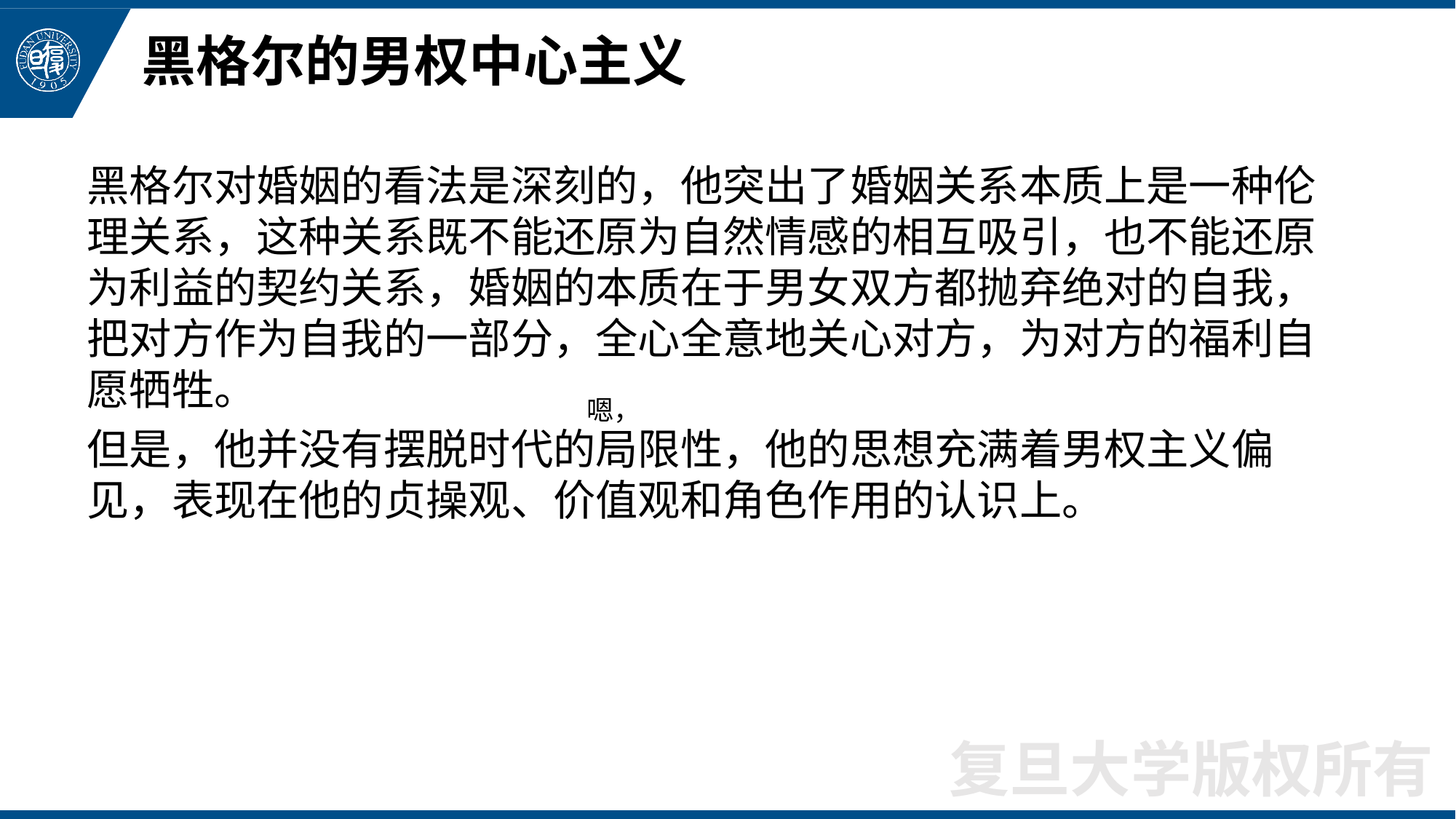

# 黑格尔的男权中心主义
黑格尔对婚姻的看法是深刻的，他突出了婚姻关系本质上是一种伦理关系，这种关系既不能还原为自然情感的相互吸引，也不能还原为利益的契约关系，婚姻的本质在于男女双方都抛弃绝对的自我，把对方作为自我的一部分，全心全意地关心对方，为对方的福利自愿牺牲。
但是，他并没有摆脱时代的局限性，他的思想充满着男权主义偏见，表现在他的贞操观、价值观和角色作用的认识上。
嗯，